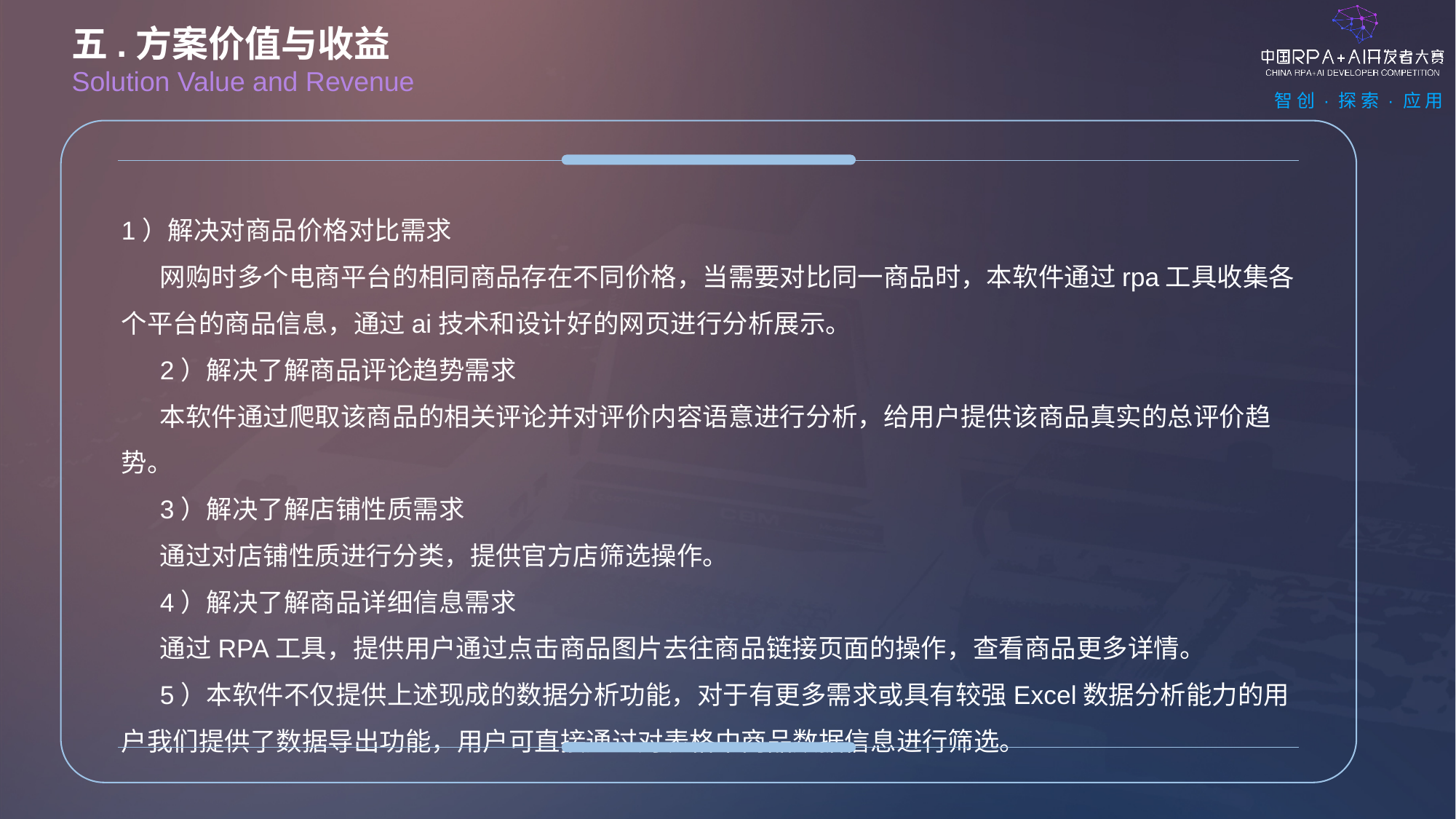

五.方案价值与收益
Solution Value and Revenue

1）解决对商品价格对比需求
网购时多个电商平台的相同商品存在不同价格，当需要对比同一商品时，本软件通过rpa工具收集各个平台的商品信息，通过ai技术和设计好的网页进行分析展示。
2）解决了解商品评论趋势需求
本软件通过爬取该商品的相关评论并对评价内容语意进行分析，给用户提供该商品真实的总评价趋势。
3）解决了解店铺性质需求
通过对店铺性质进行分类，提供官方店筛选操作。
4）解决了解商品详细信息需求
通过RPA工具，提供用户通过点击商品图片去往商品链接页面的操作，查看商品更多详情。
5）本软件不仅提供上述现成的数据分析功能，对于有更多需求或具有较强Excel数据分析能力的用户我们提供了数据导出功能，用户可直接通过对表格中商品数据信息进行筛选。